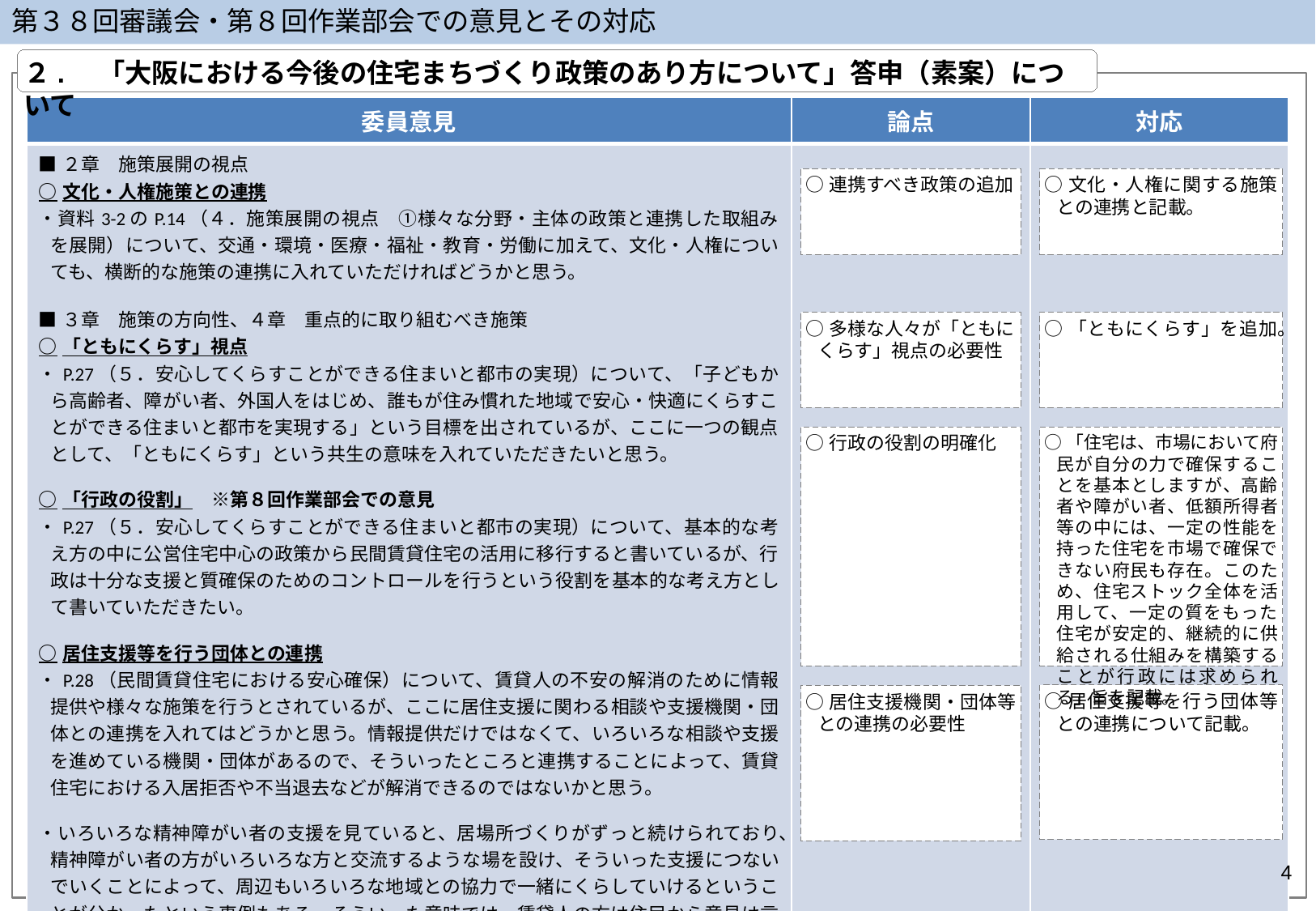

第３８回審議会・第８回作業部会での意見とその対応
２.　「大阪における今後の住宅まちづくり政策のあり方について」答申（素案）について

| 委員意見 | 論点 | 対応 |
| --- | --- | --- |
| ■２章　施策展開の視点 ○文化・人権施策との連携 ・資料3-2のP.14（４．施策展開の視点　①様々な分野・主体の政策と連携した取組みを展開）について、交通・環境・医療・福祉・教育・労働に加えて、文化・人権についても、横断的な施策の連携に入れていただければどうかと思う。 ■３章　施策の方向性、４章　重点的に取り組むべき施策 ○「ともにくらす」視点 ・P.27（５．安心してくらすことができる住まいと都市の実現）について、「子どもから高齢者、障がい者、外国人をはじめ、誰もが住み慣れた地域で安心・快適にくらすことができる住まいと都市を実現する」という目標を出されているが、ここに一つの観点として、「ともにくらす」という共生の意味を入れていただきたいと思う。 ○「行政の役割」　※第８回作業部会での意見 ・P.27（５．安心してくらすことができる住まいと都市の実現）について、基本的な考え方の中に公営住宅中心の政策から民間賃貸住宅の活用に移行すると書いているが、行政は十分な支援と質確保のためのコントロールを行うという役割を基本的な考え方として書いていただきたい。 ○居住支援等を行う団体との連携 ・P.28（民間賃貸住宅における安心確保）について、賃貸人の不安の解消のために情報提供や様々な施策を行うとされているが、ここに居住支援に関わる相談や支援機関・団体との連携を入れてはどうかと思う。情報提供だけではなくて、いろいろな相談や支援を進めている機関・団体があるので、そういったところと連携することによって、賃貸住宅における入居拒否や不当退去などが解消できるのではないかと思う。 ・いろいろな精神障がい者の支援を見ていると、居場所づくりがずっと続けられており、精神障がい者の方がいろいろな方と交流するような場を設け、そういった支援につないでいくことによって、周辺もいろいろな地域との協力で一緒にくらしていけるということが分かったという事例もある。そういった意味では、賃貸人の方は住民から意見は言われるし、とはいえ、高齢者や障がい者、外国人の方に退去してもらうということは悩むところであるが、いろいろな相談や支援機関・団体があるので、そこと連携して取組んでいくということが新しい方向として必要ではないかと思う。 |  |  |
○連携すべき政策の追加
○文化・人権に関する施策との連携と記載。
○多様な人々が「ともにくらす」視点の必要性
○「ともにくらす」を追加。

○行政の役割の明確化
○「住宅は、市場において府民が自分の力で確保することを基本としますが、高齢者や障がい者、低額所得者等の中には、一定の性能を持った住宅を市場で確保できない府民も存在。このため、住宅ストック全体を活用して、一定の質をもった住宅が安定的、継続的に供給される仕組みを構築することが行政には求められる」旨を記載。

○居住支援等を行う団体等との連携について記載。

○居住支援機関・団体等との連携の必要性
4